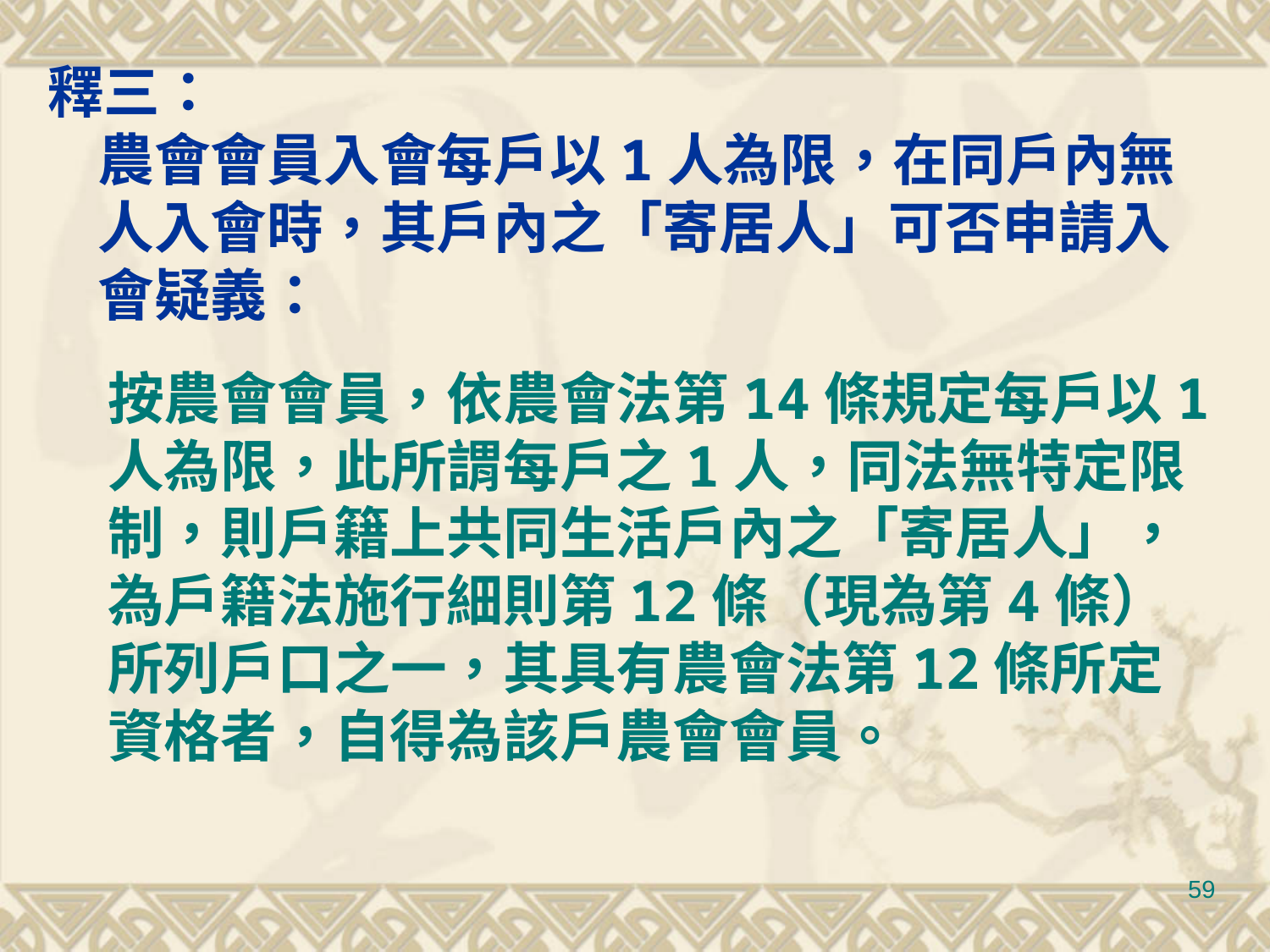

# 釋三： 農會會員入會每戶以1人為限，在同戶內無人入會時，其戶內之「寄居人」可否申請入會疑義：
按農會會員，依農會法第14條規定每戶以1人為限，此所謂每戶之1人，同法無特定限制，則戶籍上共同生活戶內之「寄居人」，為戶籍法施行細則第12條（現為第4條）所列戶口之一，其具有農會法第12條所定資格者，自得為該戶農會會員。
59